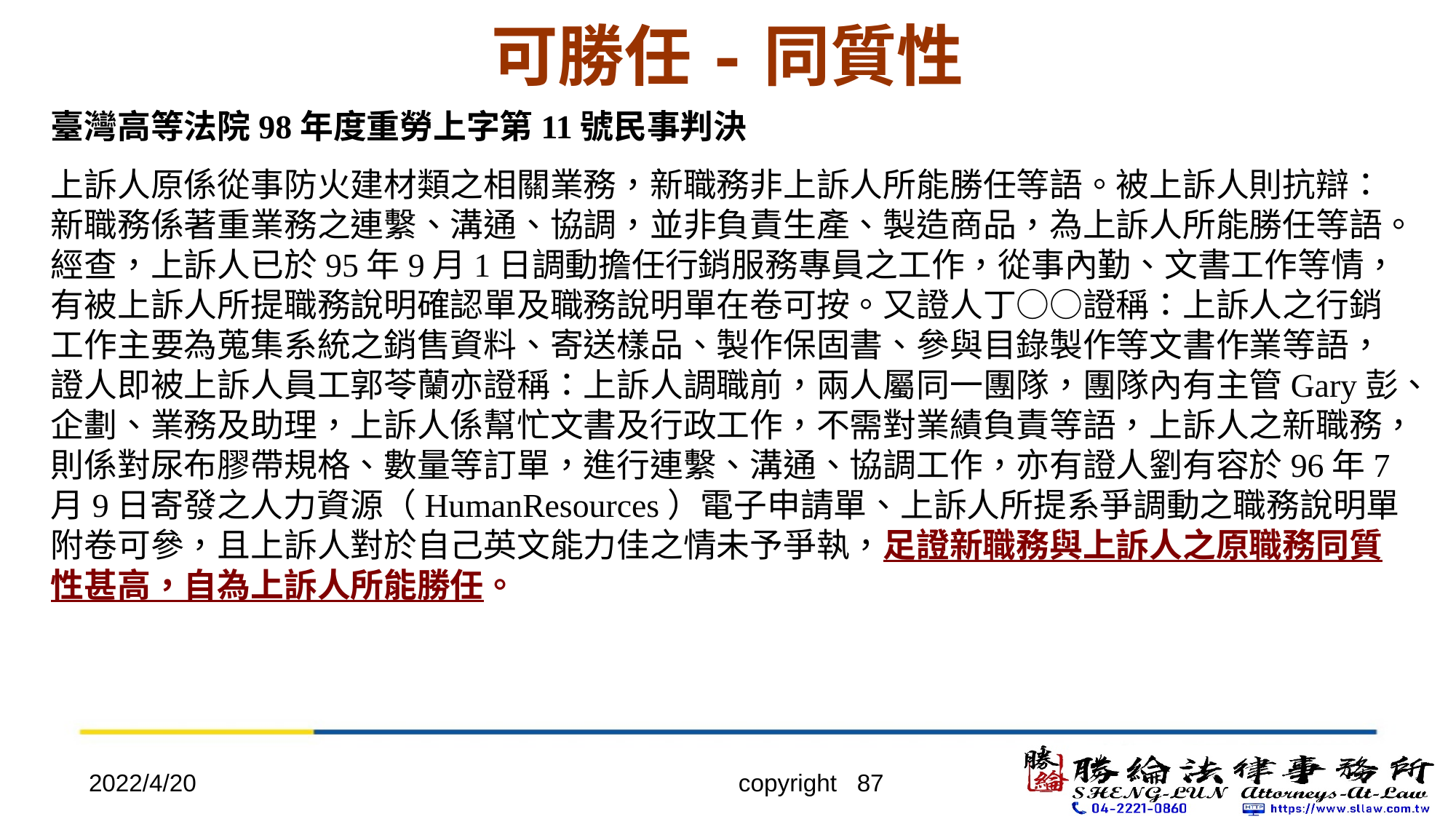

# 可勝任-同質性
臺灣高等法院98年度重勞上字第11號民事判決

上訴人原係從事防火建材類之相關業務，新職務非上訴人所能勝任等語。被上訴人則抗辯：新職務係著重業務之連繫、溝通、協調，並非負責生產、製造商品，為上訴人所能勝任等語。經查，上訴人已於95年9月1日調動擔任行銷服務專員之工作，從事內勤、文書工作等情，有被上訴人所提職務說明確認單及職務說明單在卷可按。又證人丁○○證稱：上訴人之行銷工作主要為蒐集系統之銷售資料、寄送樣品、製作保固書、參與目錄製作等文書作業等語，證人即被上訴人員工郭苓蘭亦證稱：上訴人調職前，兩人屬同一團隊，團隊內有主管Gary彭、企劃、業務及助理，上訴人係幫忙文書及行政工作，不需對業績負責等語，上訴人之新職務，則係對尿布膠帶規格、數量等訂單，進行連繫、溝通、協調工作，亦有證人劉有容於96年7月9日寄發之人力資源（HumanResources）電子申請單、上訴人所提系爭調動之職務說明單附卷可參，且上訴人對於自己英文能力佳之情未予爭執，足證新職務與上訴人之原職務同質性甚高，自為上訴人所能勝任。
2022/4/20
copyright   87